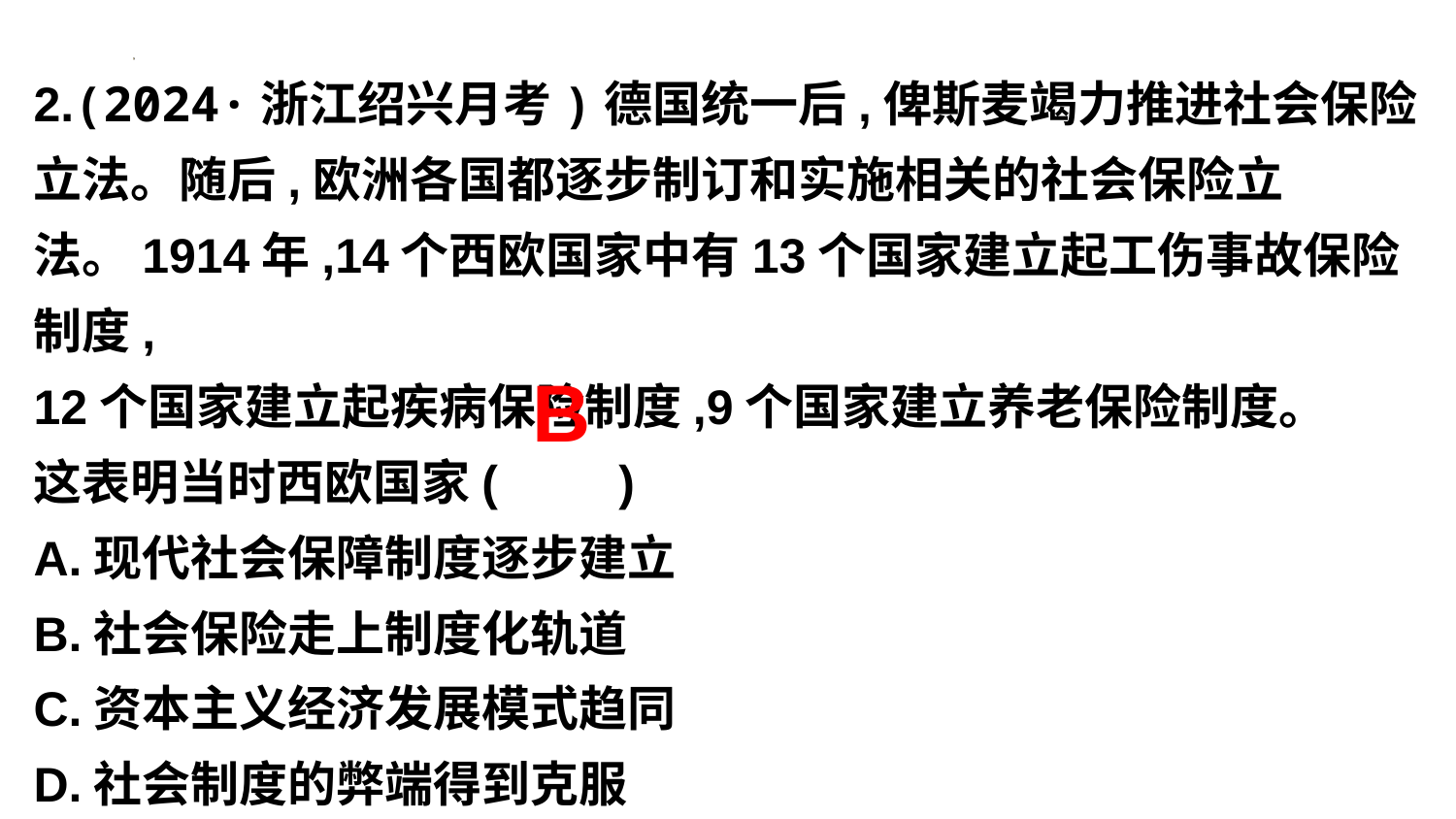

2.(2024·浙江绍兴月考)德国统一后,俾斯麦竭力推进社会保险立法。随后,欧洲各国都逐步制订和实施相关的社会保险立法。1914年,14个西欧国家中有13个国家建立起工伤事故保险制度,
12个国家建立起疾病保险制度,9个国家建立养老保险制度。
这表明当时西欧国家(　　)
A.现代社会保障制度逐步建立
B.社会保险走上制度化轨道
C.资本主义经济发展模式趋同
D.社会制度的弊端得到克服
B